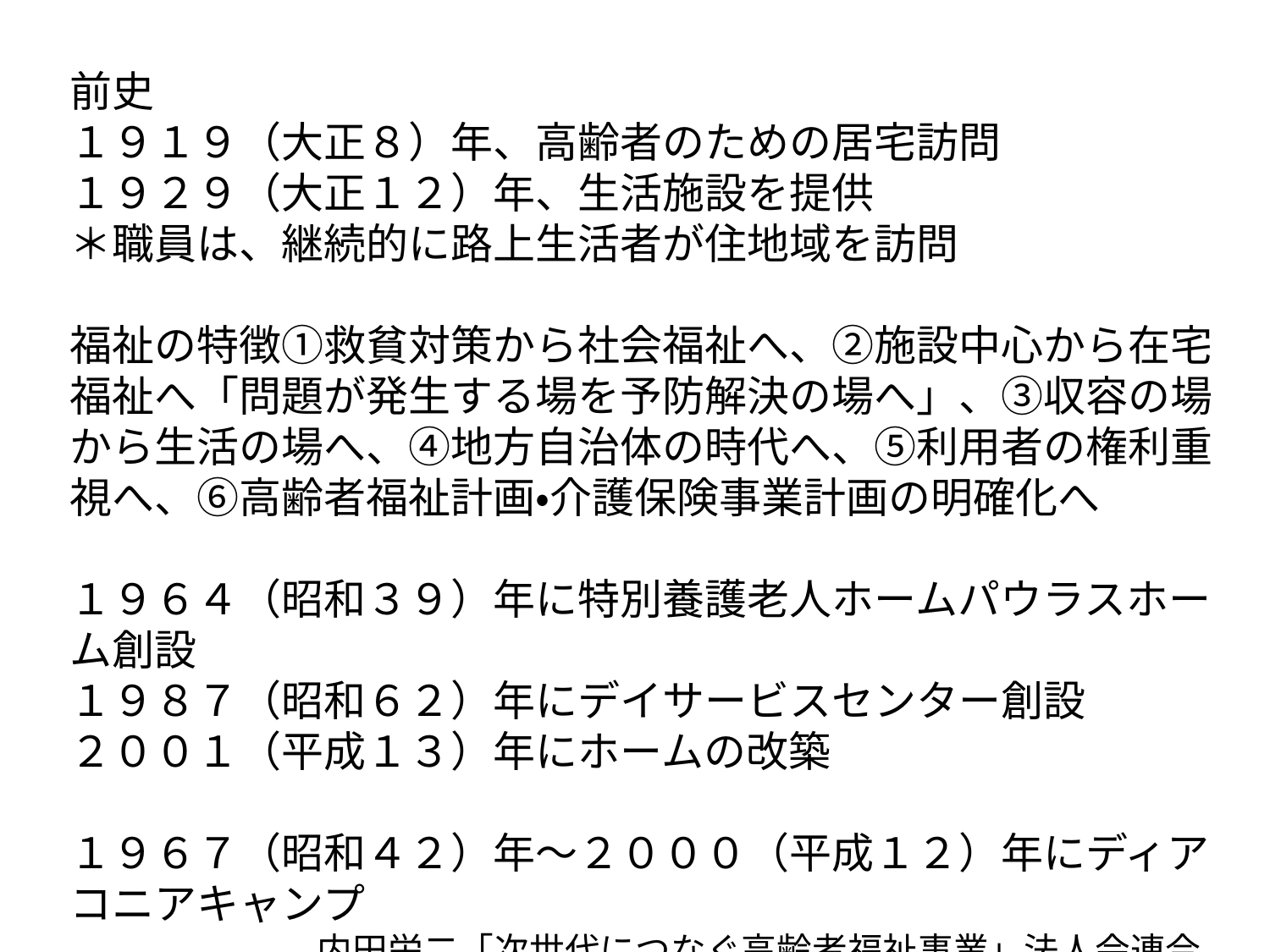

前史
１９１９（大正８）年、高齢者のための居宅訪問
１９２９（大正１２）年、生活施設を提供
＊職員は、継続的に路上生活者が住地域を訪問

福祉の特徴①救貧対策から社会福祉へ、②施設中心から在宅福祉へ「問題が発生する場を予防解決の場へ」、③収容の場から生活の場へ、④地方自治体の時代へ、⑤利用者の権利重視へ、⑥高齢者福祉計画・介護保険事業計画の明確化へ

１９６４（昭和３９）年に特別養護老人ホームパウラスホーム創設
１９８７（昭和６２）年にデイサービスセンター創設
２００１（平成１３）年にホームの改築

１９６７（昭和４２）年〜２０００（平成１２）年にディアコニアキャンプ
　　　　　　　内田栄二「次世代につなぐ高齢者福祉事業」法人会連合前掲書